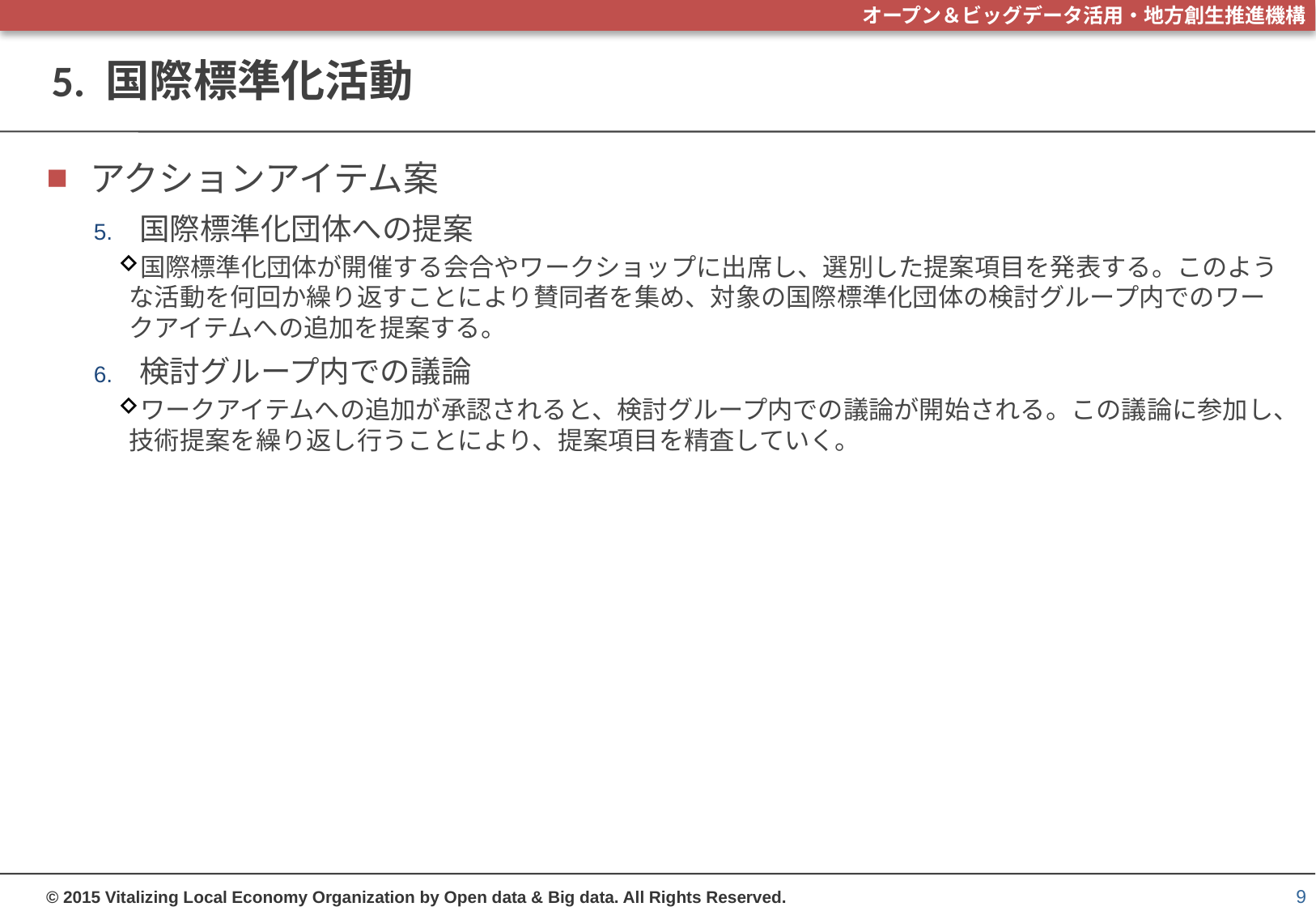

# 5. 国際標準化活動
アクションアイテム案
国際標準化団体への提案
国際標準化団体が開催する会合やワークショップに出席し、選別した提案項目を発表する。このような活動を何回か繰り返すことにより賛同者を集め、対象の国際標準化団体の検討グループ内でのワークアイテムへの追加を提案する。
検討グループ内での議論
ワークアイテムへの追加が承認されると、検討グループ内での議論が開始される。この議論に参加し、技術提案を繰り返し行うことにより、提案項目を精査していく。
9